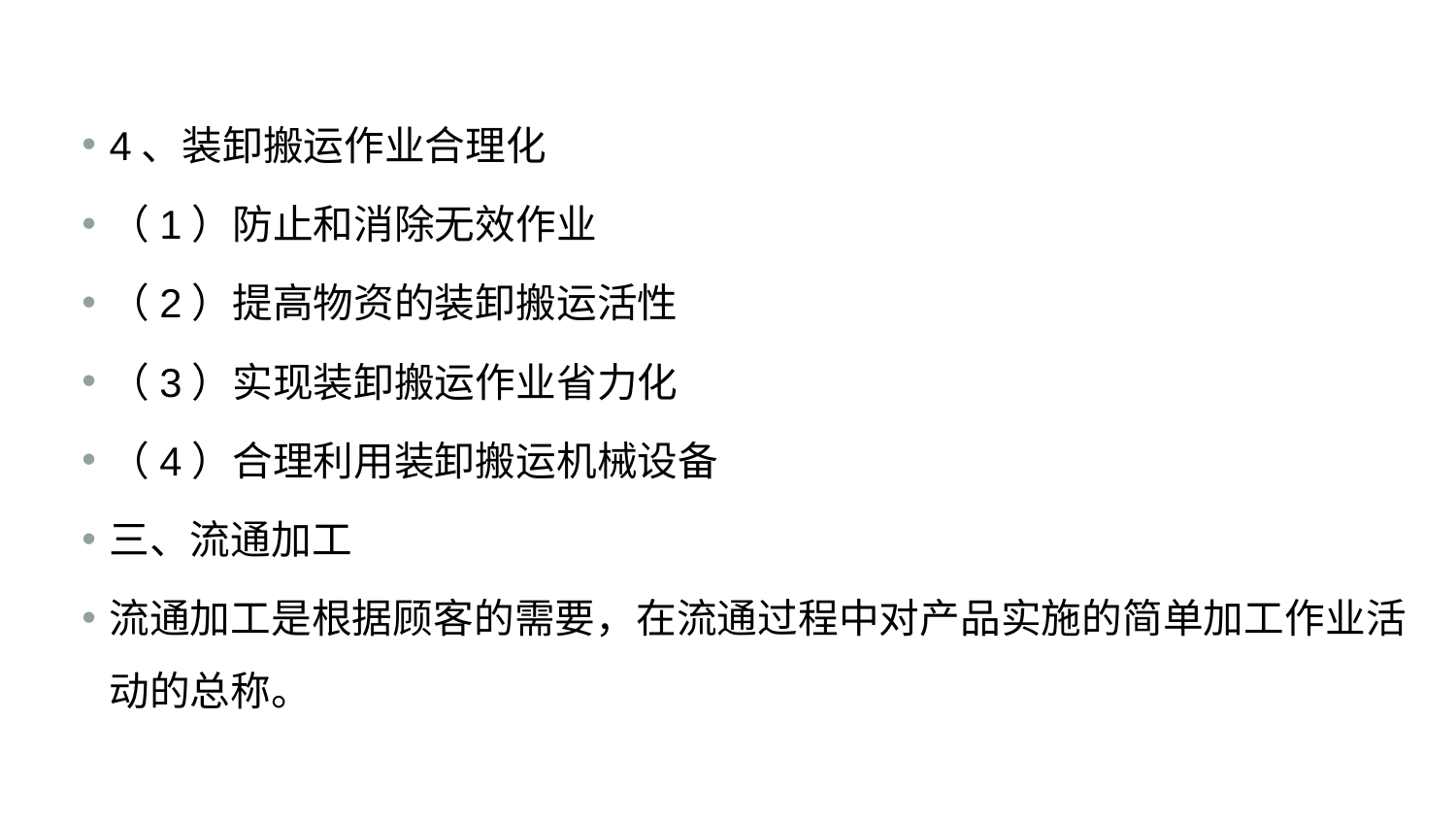

#
4、装卸搬运作业合理化
（1）防止和消除无效作业
（2）提高物资的装卸搬运活性
（3）实现装卸搬运作业省力化
（4）合理利用装卸搬运机械设备
三、流通加工
流通加工是根据顾客的需要，在流通过程中对产品实施的简单加工作业活动的总称。